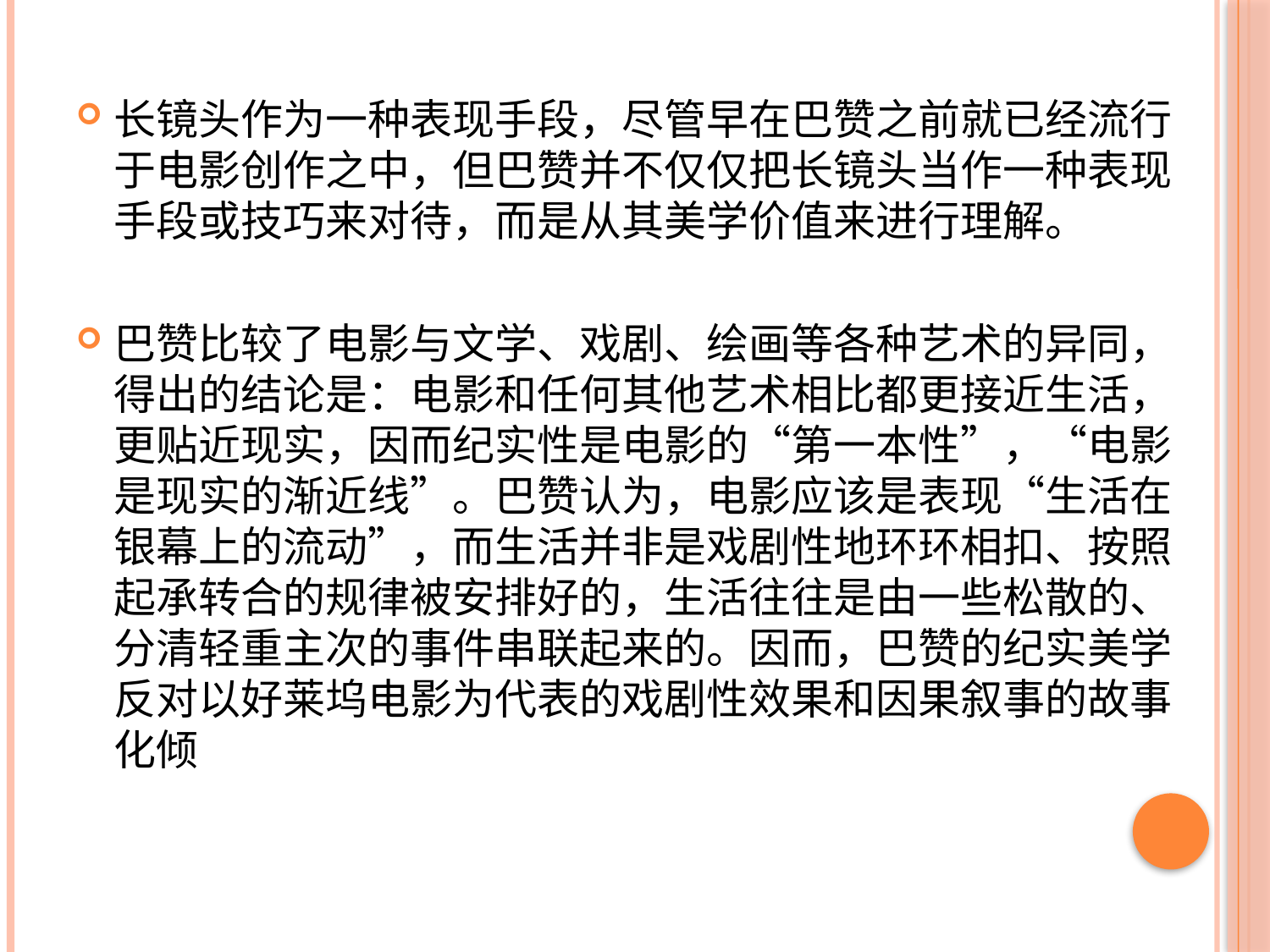

#
长镜头作为一种表现手段，尽管早在巴赞之前就已经流行于电影创作之中，但巴赞并不仅仅把长镜头当作一种表现手段或技巧来对待，而是从其美学价值来进行理解。

巴赞比较了电影与文学、戏剧、绘画等各种艺术的异同，得出的结论是：电影和任何其他艺术相比都更接近生活，更贴近现实，因而纪实性是电影的“第一本性”，“电影是现实的渐近线”。巴赞认为，电影应该是表现“生活在银幕上的流动”，而生活并非是戏剧性地环环相扣、按照起承转合的规律被安排好的，生活往往是由一些松散的、分清轻重主次的事件串联起来的。因而，巴赞的纪实美学反对以好莱坞电影为代表的戏剧性效果和因果叙事的故事化倾